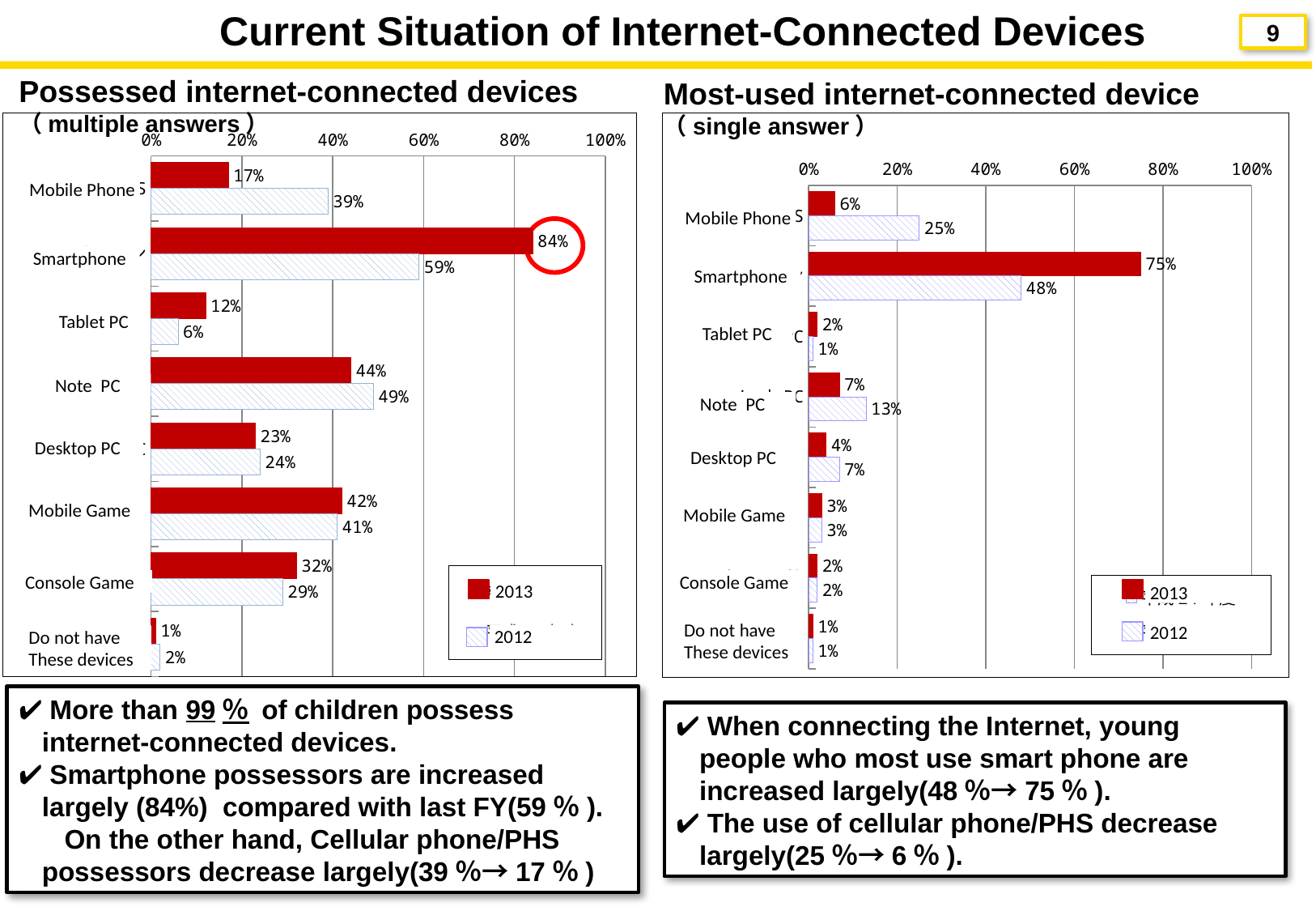

Current Situation of Internet-Connected Devices
9

Possessed internet-connected devices
（multiple answers）
Most-used internet-connected device
（single answer）

### Chart

| Category | 平成25年度 | 平成24年度 |
|---|---|---|
| 携帯電話/PHS | 17.0 | 39.0 |
| スマートフォン | 84.0 | 59.0 |
| タブレットPC | 12.0 | 6.0 |
| ノートPC | 44.0 | 49.0 |
| デスクトップPC | 23.0 | 24.0 |
| 携帯ゲーム機 | 42.0 | 41.0 |
| 固定ゲーム機 | 32.0 | 29.0 |
| 非保有 | 1.0 | 2.0 |

### Chart

| Category | 平成25年度 | 平成24年度 |
|---|---|---|
| 携帯電話/PHS | 6.0 | 25.0 |
| スマートフォン | 75.0 | 48.0 |
| タブレットPC | 2.0 | 1.0 |
| ノートPC | 7.0 | 13.0 |
| デスクトップPC | 4.0 | 7.0 |
| 携帯ゲーム機 | 3.0 | 3.0 |
| 固定ゲーム機 | 2.0 | 2.0 |
| 非保有 | 1.0 | 1.0 |
Mobile Phone
Mobile Phone

     Smartphone
     Smartphone
       Tablet PC
       Tablet PC
Note  PC
Note  PC
   Desktop PC
  Desktop PC
Mobile Game
Mobile Game
Console Game
Console Game

2013

2013
Do not have
These devices
2012

2012
Do not have
These devices

✔ More than 99％ of children possess internet-connected devices.
✔ Smartphone possessors are increased largely (84%)  compared with last FY(59％).
　  On the other hand, Cellular phone/PHS possessors decrease largely(39％→17％)
✔ When connecting the Internet, young people who most use smart phone are increased largely(48％→75％).
✔ The use of cellular phone/PHS decrease largely(25％→6％).